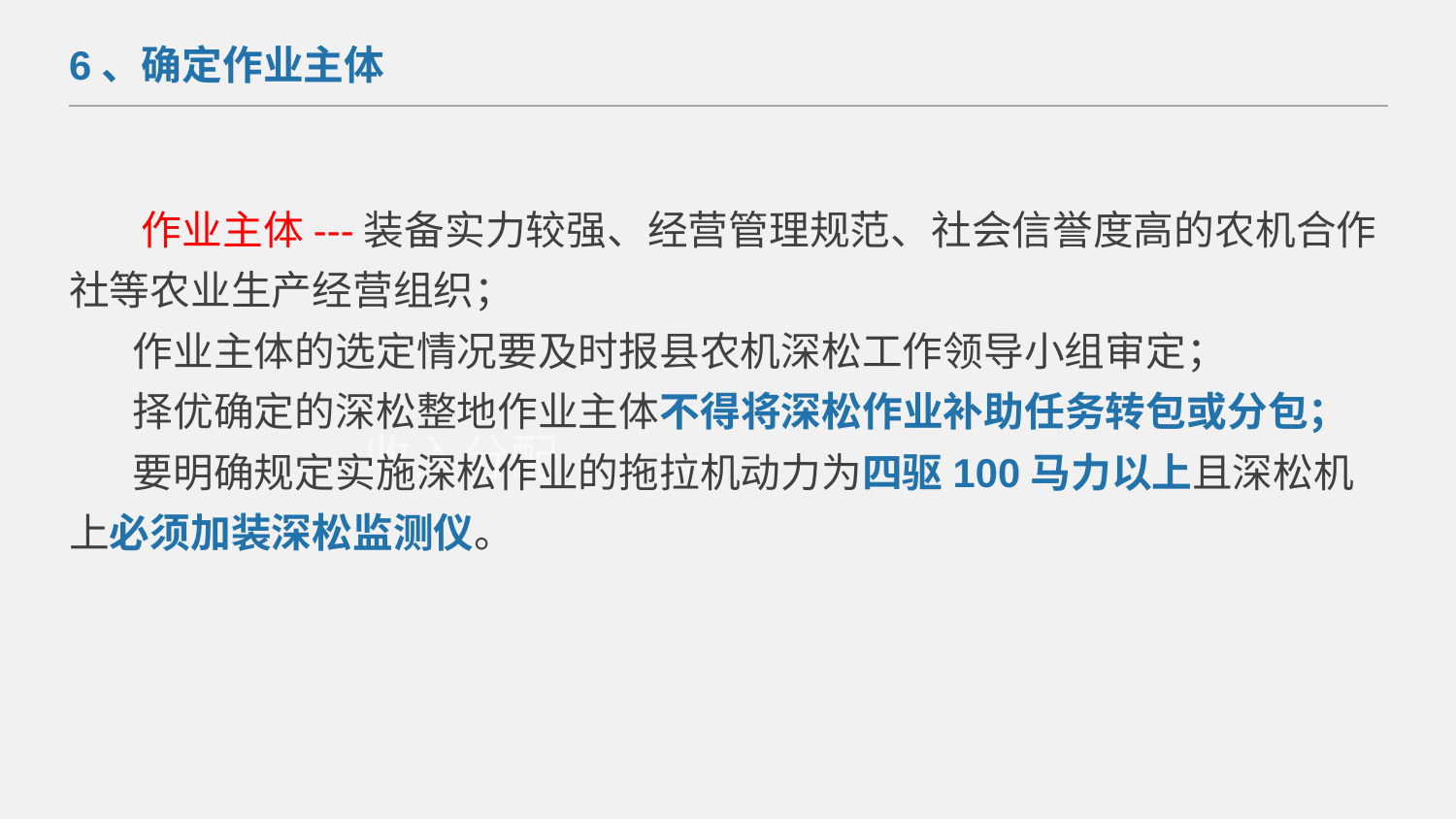

6、确定作业主体
       作业主体---装备实力较强、经营管理规范、社会信誉度高的农机合作社等农业生产经营组织；
      作业主体的选定情况要及时报县农机深松工作领导小组审定；
      择优确定的深松整地作业主体不得将深松作业补助任务转包或分包；
      要明确规定实施深松作业的拖拉机动力为四驱100马力以上且深松机上必须加装深松监测仪。
收入分配
34%